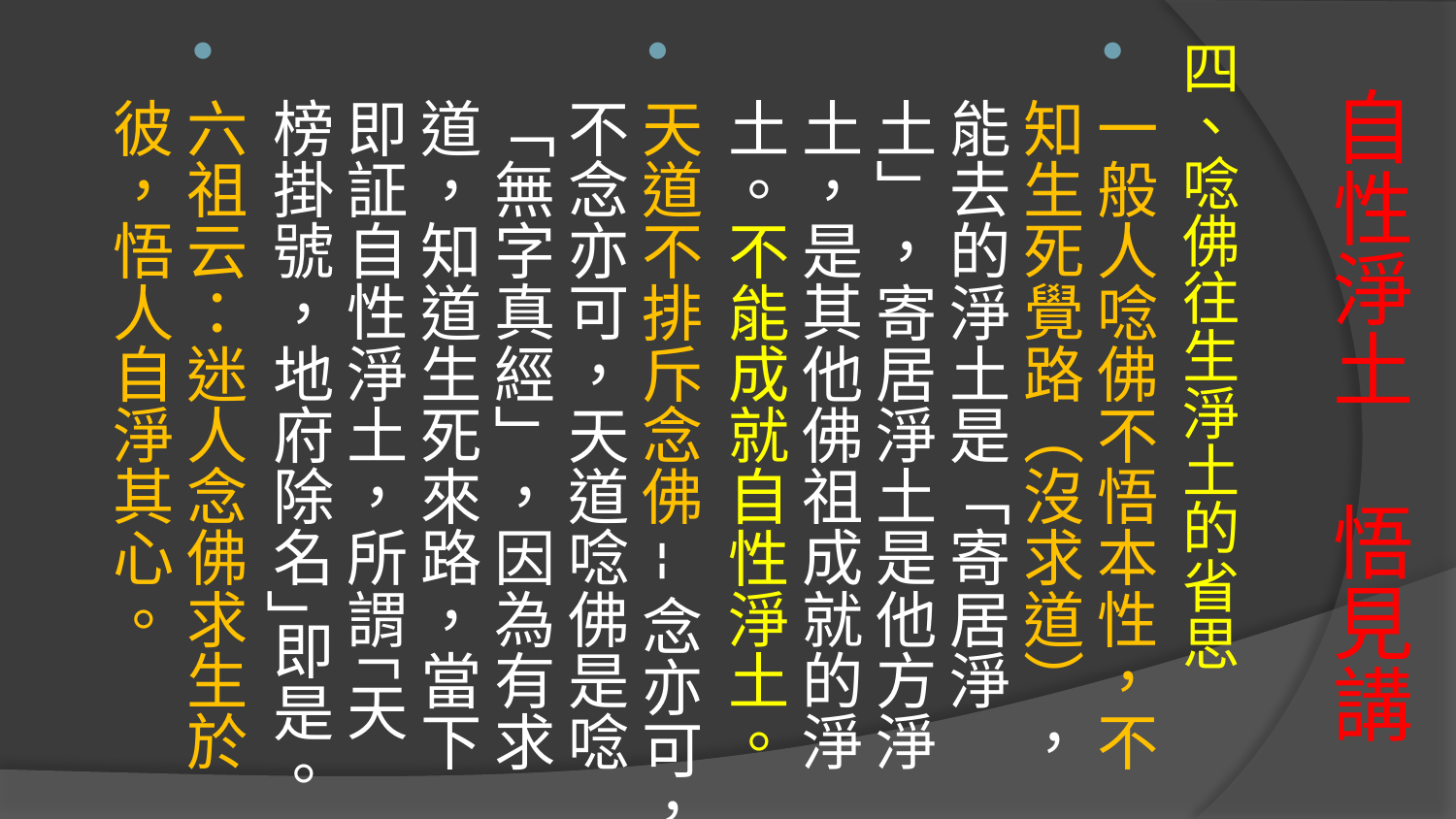

四、唸佛往生淨土的省思
一般人唸佛不悟本性，不知生死覺路（沒求道），能去的淨土是「寄居淨土」，寄居淨土是他方淨土，是其他佛祖成就的淨土。不能成就自性淨土。
天道不排斥念佛--念亦可，不念亦可，天道唸佛是唸「無字真經」，因為有求道，知道生死來路，當下即証自性淨土，所謂｢天榜掛號，地府除名｣即是。
六祖云：迷人念佛求生於彼，悟人自淨其心。

# 自性淨土     悟見講